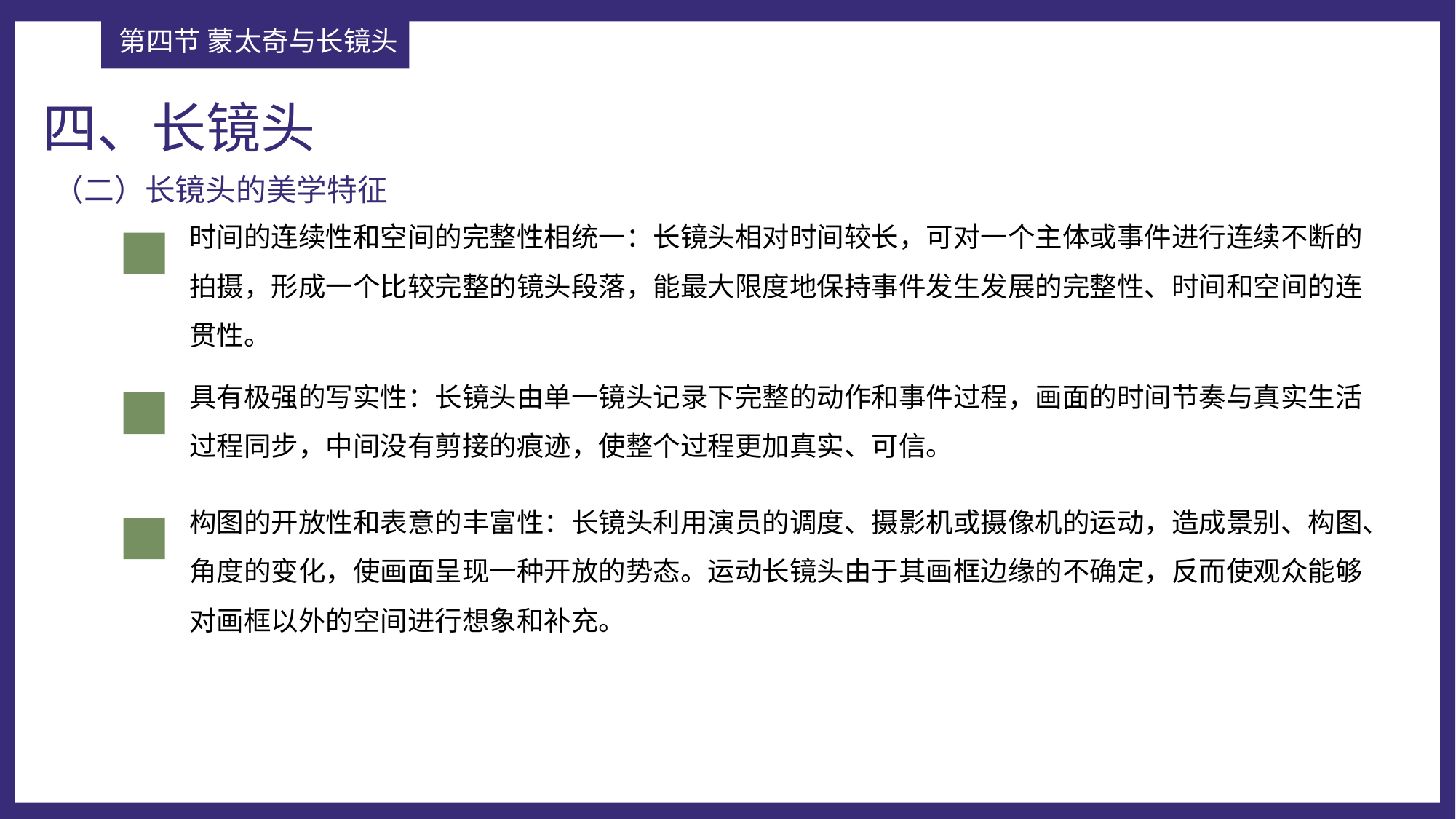

第四节 蒙太奇与长镜头
四、长镜头
（二）长镜头的美学特征
时间的连续性和空间的完整性相统一：长镜头相对时间较长，可对一个主体或事件进行连续不断的拍摄，形成一个比较完整的镜头段落，能最大限度地保持事件发生发展的完整性、时间和空间的连贯性。

具有极强的写实性：长镜头由单一镜头记录下完整的动作和事件过程，画面的时间节奏与真实生活过程同步，中间没有剪接的痕迹，使整个过程更加真实、可信。

构图的开放性和表意的丰富性：长镜头利用演员的调度、摄影机或摄像机的运动，造成景别、构图、角度的变化，使画面呈现一种开放的势态。运动长镜头由于其画框边缘的不确定，反而使观众能够对画框以外的空间进行想象和补充。